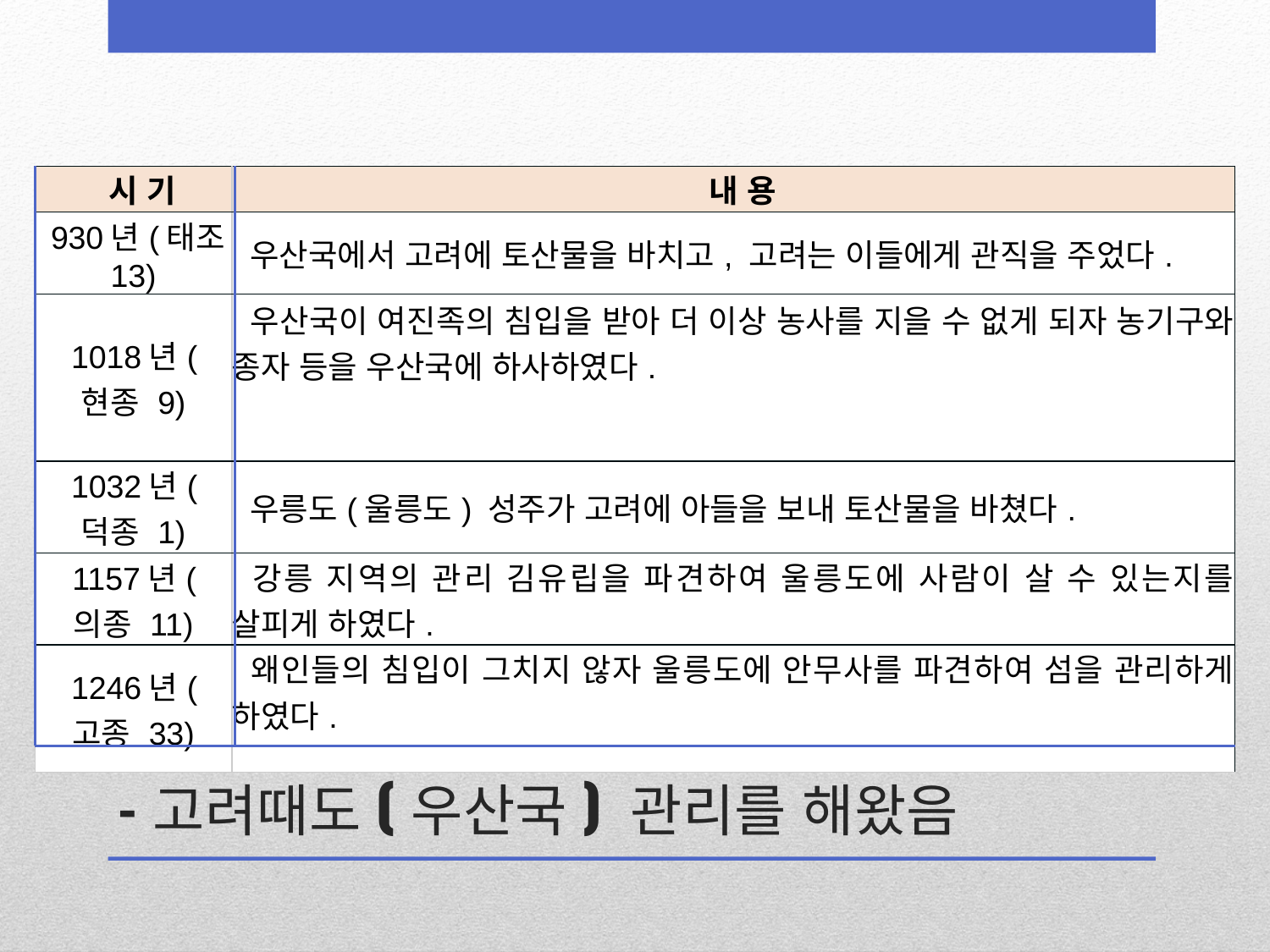

| 시 기 | 내 용 |
| --- | --- |
| 930년(태조 13) | 우산국에서 고려에 토산물을 바치고, 고려는 이들에게 관직을 주었다. |
| 1018년(현종 9) | 우산국이 여진족의 침입을 받아 더 이상 농사를 지을 수 없게 되자 농기구와 종자 등을 우산국에 하사하였다. |
| 1032년(덕종 1) | 우릉도(울릉도) 성주가 고려에 아들을 보내 토산물을 바쳤다. |
| 1157년(의종 11) | 강릉 지역의 관리 김유립을 파견하여 울릉도에 사람이 살 수 있는지를 살피게 하였다. |
| 1246년(고종 33) | 왜인들의 침입이 그치지 않자 울릉도에 안무사를 파견하여 섬을 관리하게 하였다. |
# -고려때도(우산국) 관리를 해왔음